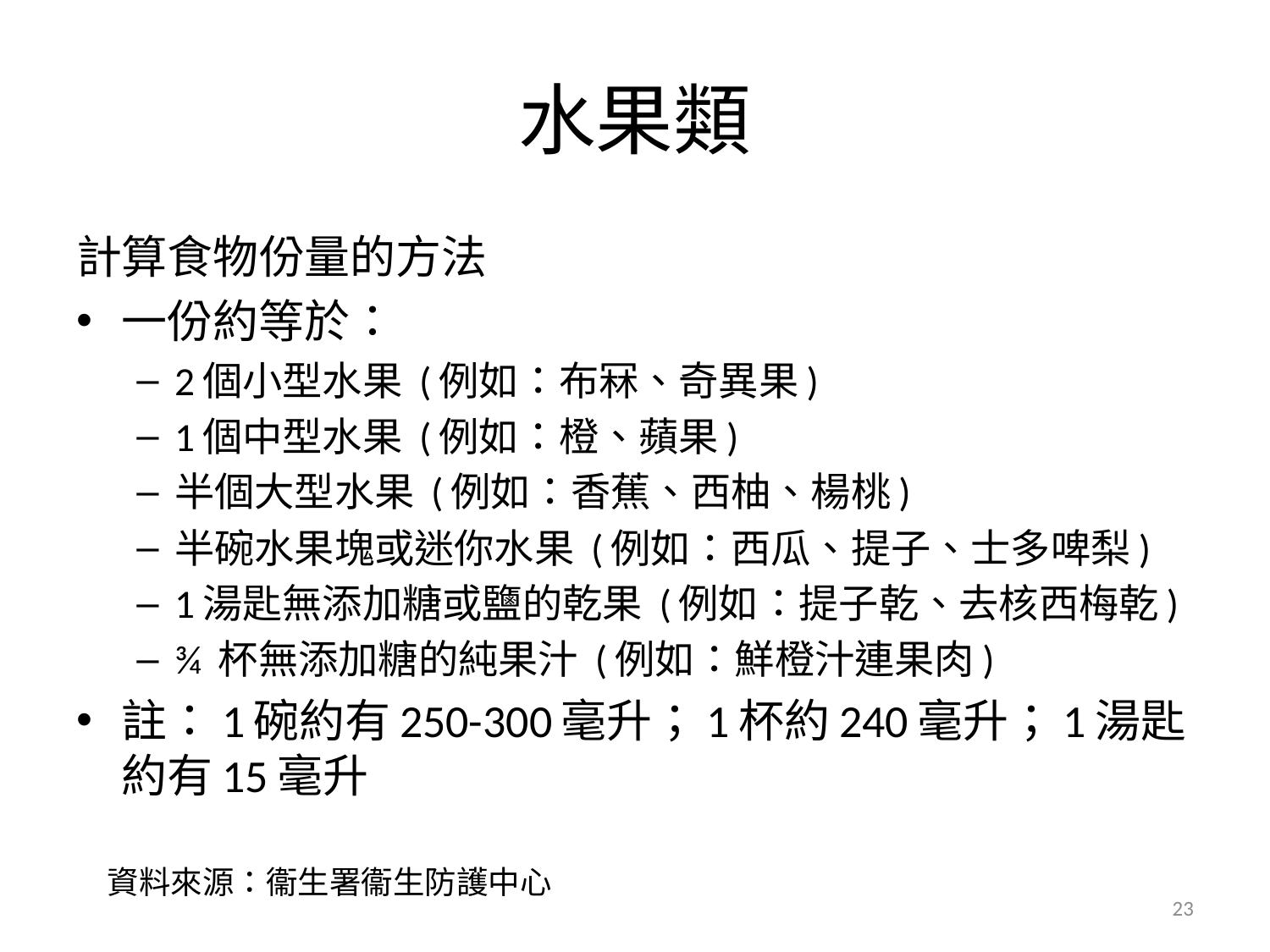

# 水果類
計算食物份量的方法
一份約等於：
2個小型水果 (例如：布冧、奇異果)
1個中型水果 (例如：橙、蘋果)
半個大型水果 (例如：香蕉、西柚、楊桃)
半碗水果塊或迷你水果 (例如：西瓜、提子、士多啤梨)
1湯匙無添加糖或鹽的乾果 (例如：提子乾、去核西梅乾)
¾ 杯無添加糖的純果汁 (例如：鮮橙汁連果肉)
註：1碗約有250-300毫升；1杯約240毫升；1湯匙約有15毫升
資料來源：衞生署衞生防護中心
23